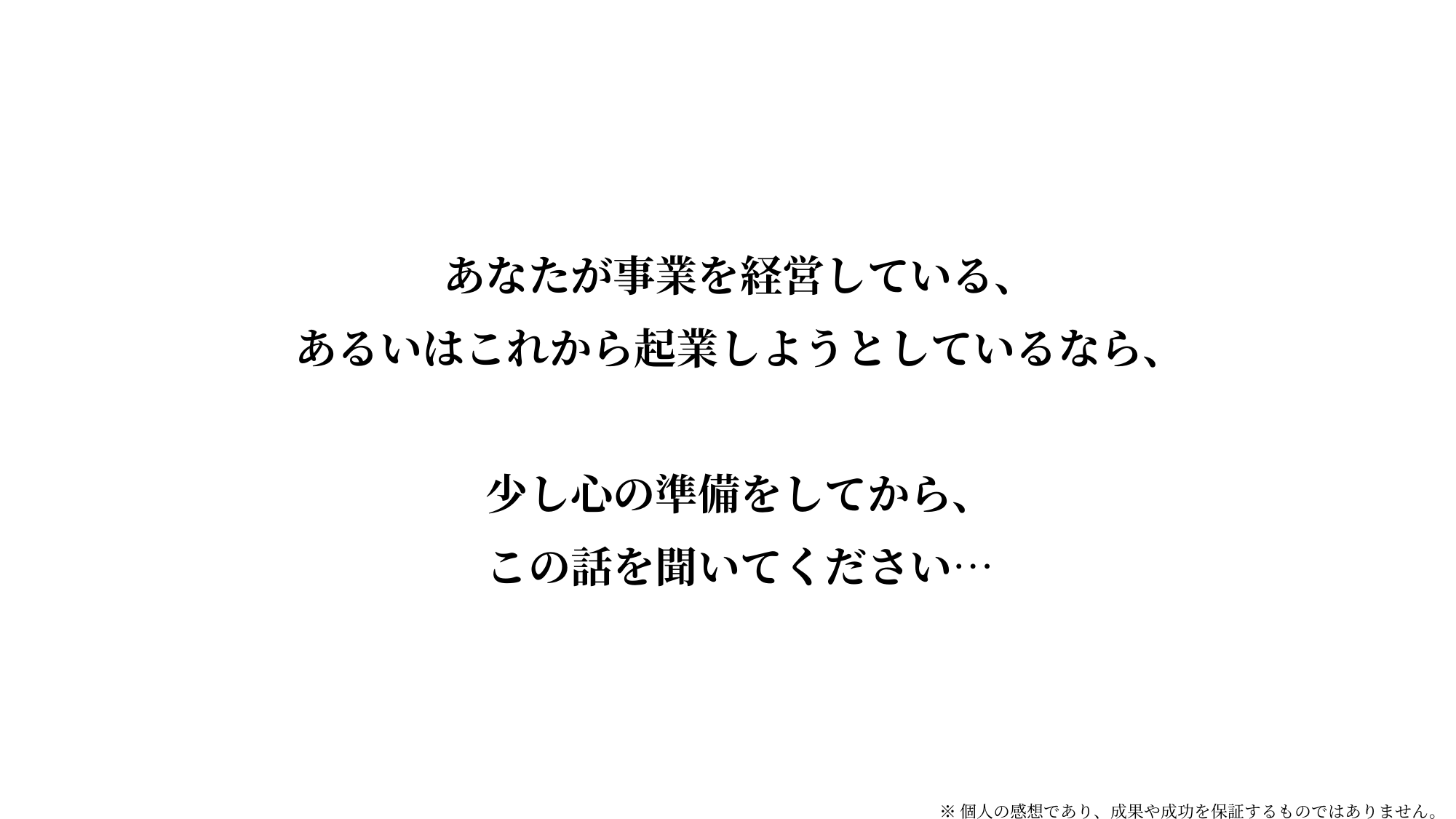

あなたが事業を経営している、
あるいはこれから起業しようとしているなら、

少し心の準備をしてから、
この話を聞いてください…
※個人の感想であり、成果や成功を保証するものではありません。